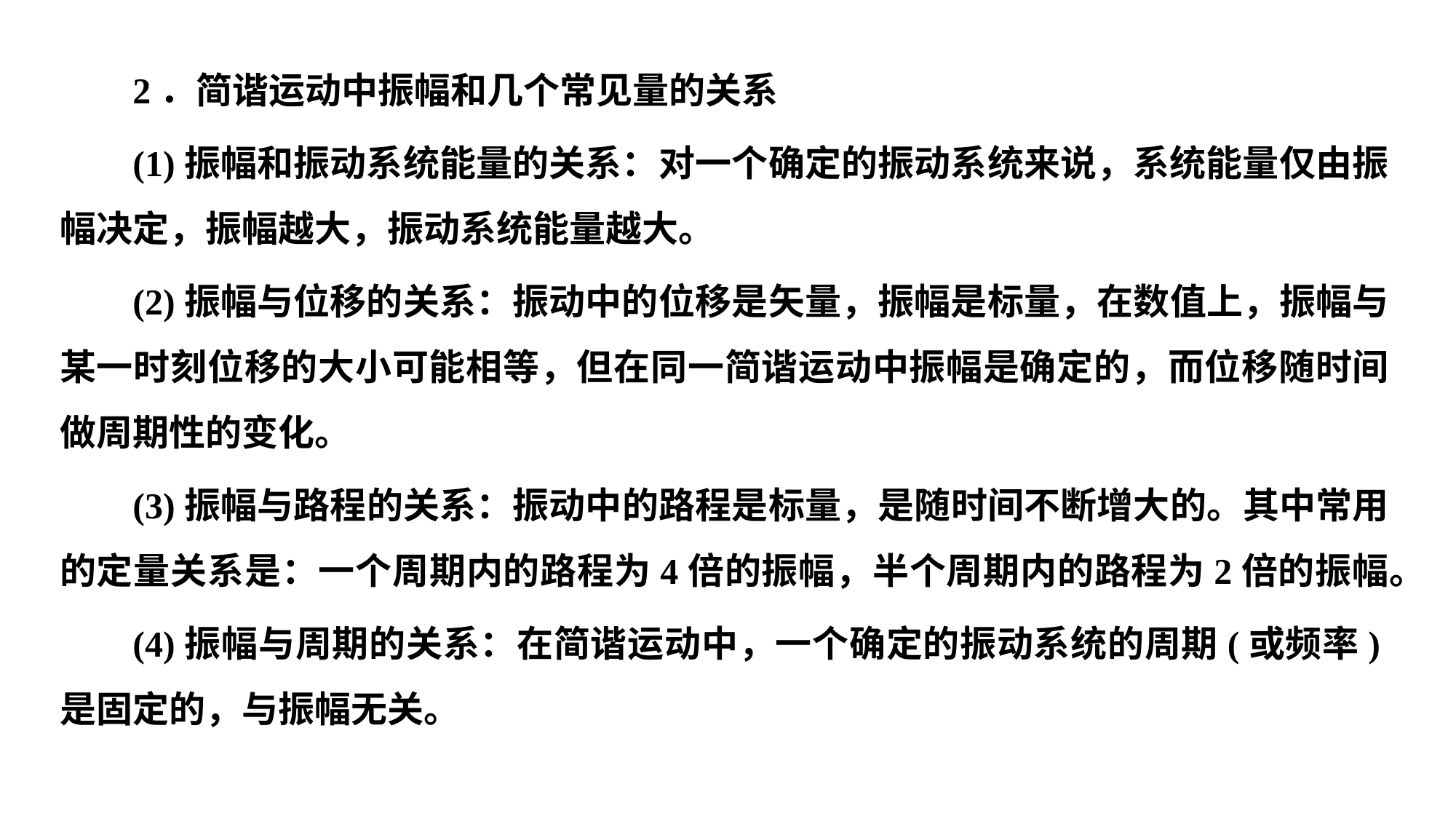

2．简谐运动中振幅和几个常见量的关系
(1)振幅和振动系统能量的关系：对一个确定的振动系统来说，系统能量仅由振幅决定，振幅越大，振动系统能量越大。
(2)振幅与位移的关系：振动中的位移是矢量，振幅是标量，在数值上，振幅与某一时刻位移的大小可能相等，但在同一简谐运动中振幅是确定的，而位移随时间做周期性的变化。
(3)振幅与路程的关系：振动中的路程是标量，是随时间不断增大的。其中常用的定量关系是：一个周期内的路程为4倍的振幅，半个周期内的路程为2倍的振幅。
(4)振幅与周期的关系：在简谐运动中，一个确定的振动系统的周期(或频率)是固定的，与振幅无关。